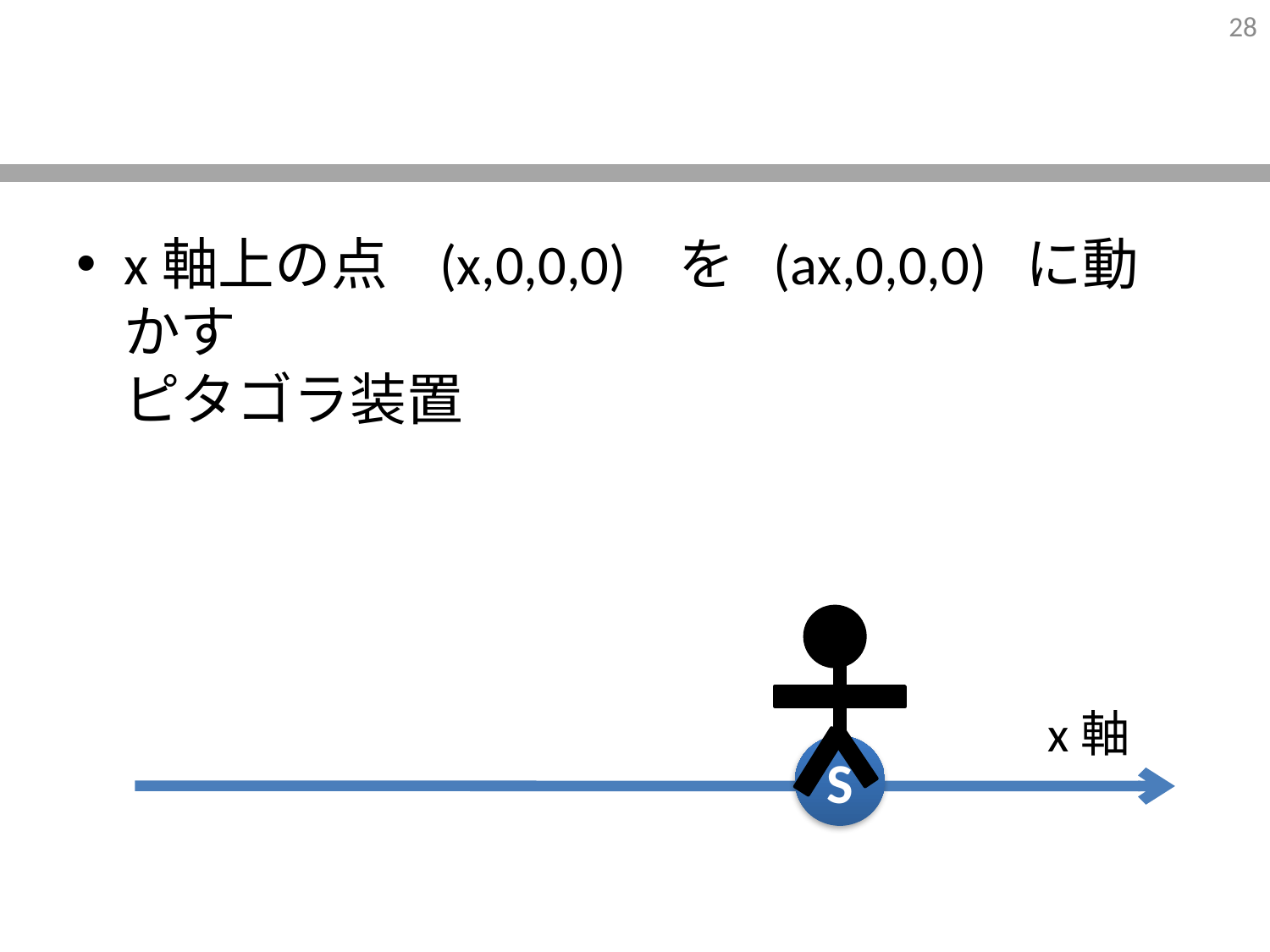

#
x軸上の点   (x,0,0,0)   を  (ax,0,0,0)  に動かす
ピタゴラ装置

x軸
S